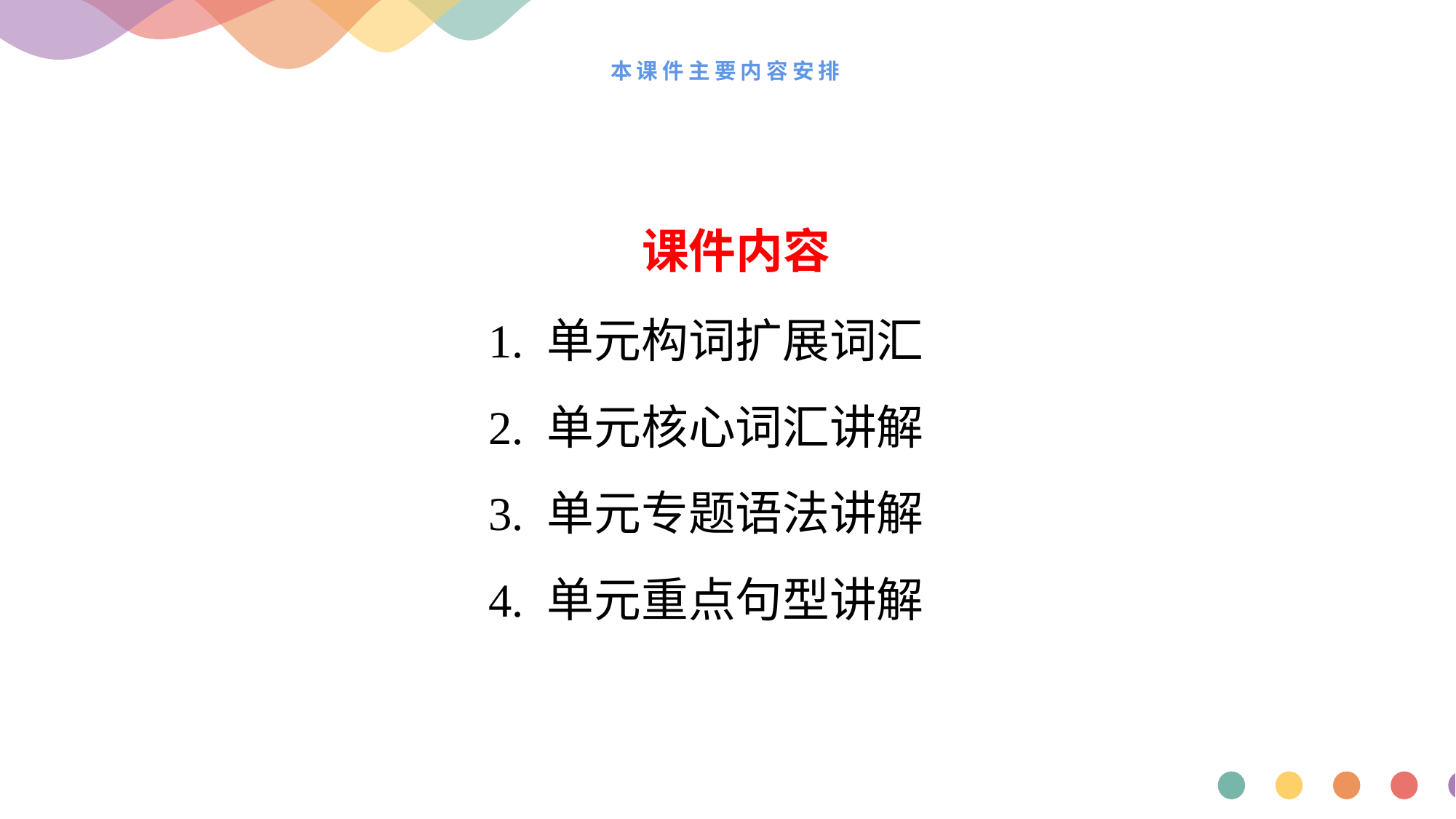

# 本课件主要内容安排
   课件内容
1. 单元构词扩展词汇
2. 单元核心词汇讲解
3. 单元专题语法讲解
4. 单元重点句型讲解